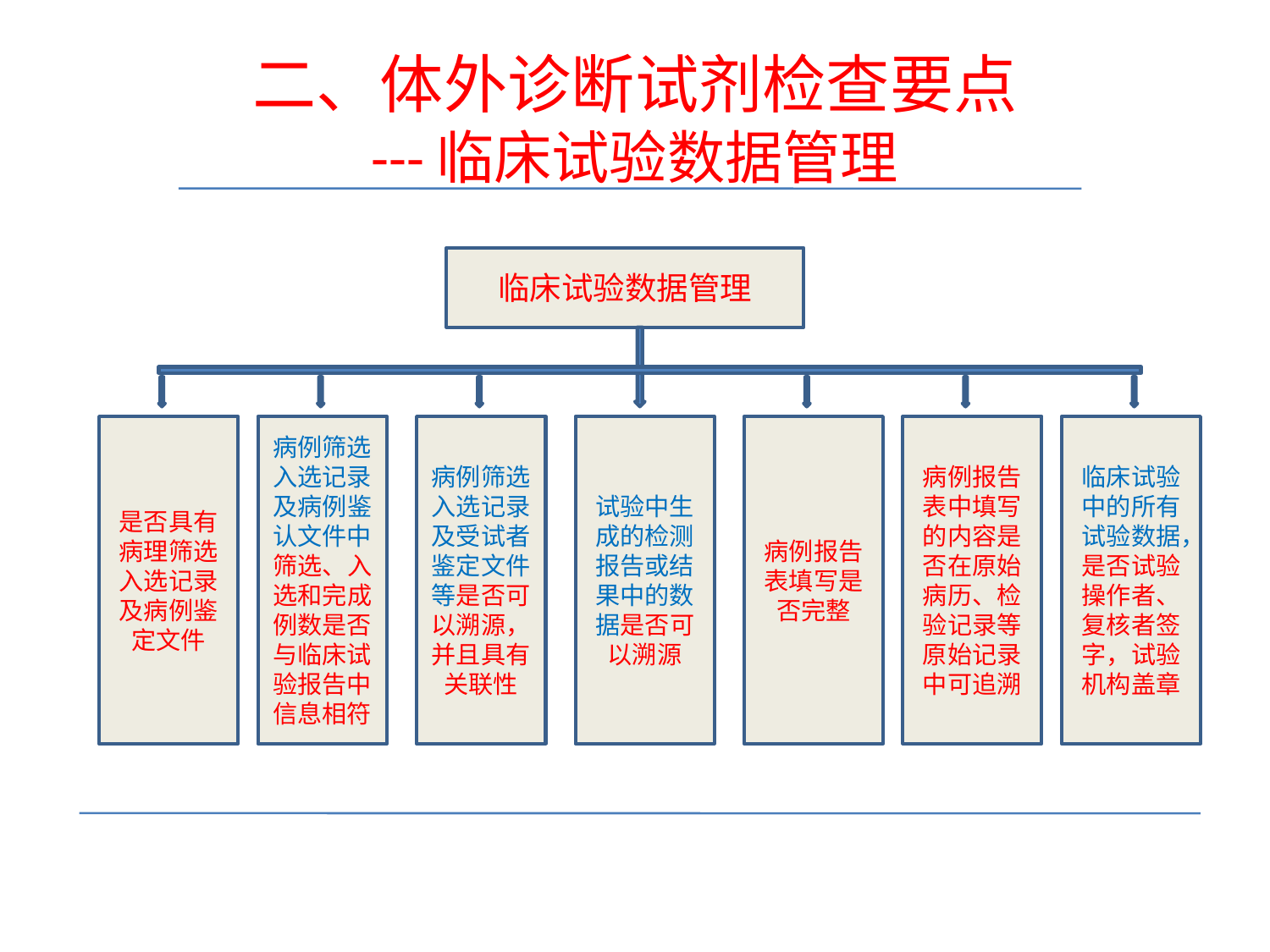

# 二、体外诊断试剂检查要点 ---临床试验数据管理
临床试验数据管理

是否具有病理筛选入选记录及病例鉴定文件
病例筛选入选记录及病例鉴认文件中筛选、入选和完成例数是否与临床试验报告中信息相符
病例筛选入选记录及受试者鉴定文件等是否可以溯源，并且具有关联性
试验中生成的检测报告或结果中的数据是否可以溯源
病例报告表填写是否完整
病例报告表中填写的内容是否在原始病历、检验记录等原始记录中可追溯
临床试验中的所有试验数据，是否试验操作者、复核者签字，试验机构盖章